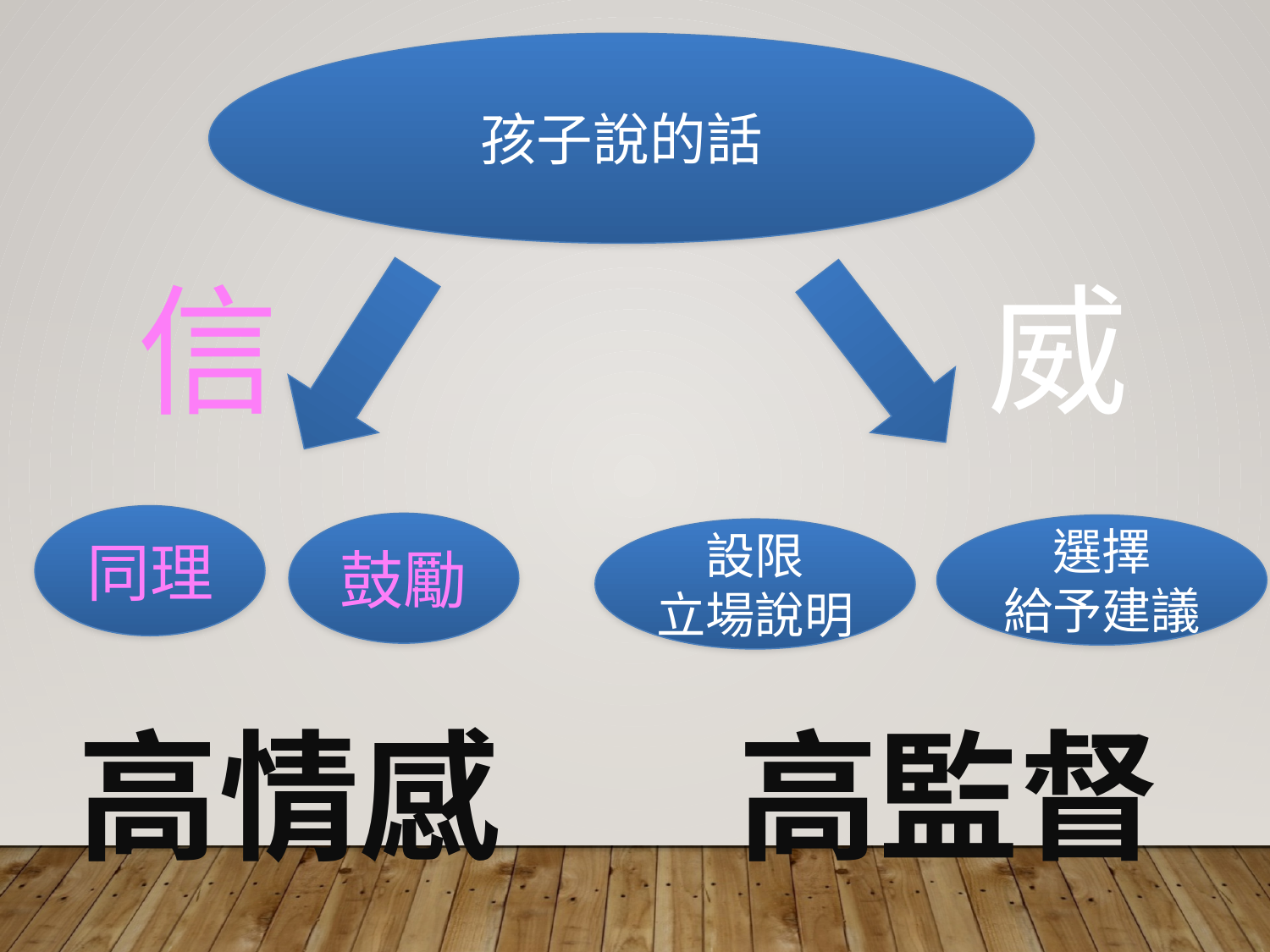

孩子說的話

信
威
同理
鼓勵
選擇
給予建議
設限
立場說明
高情感
高監督